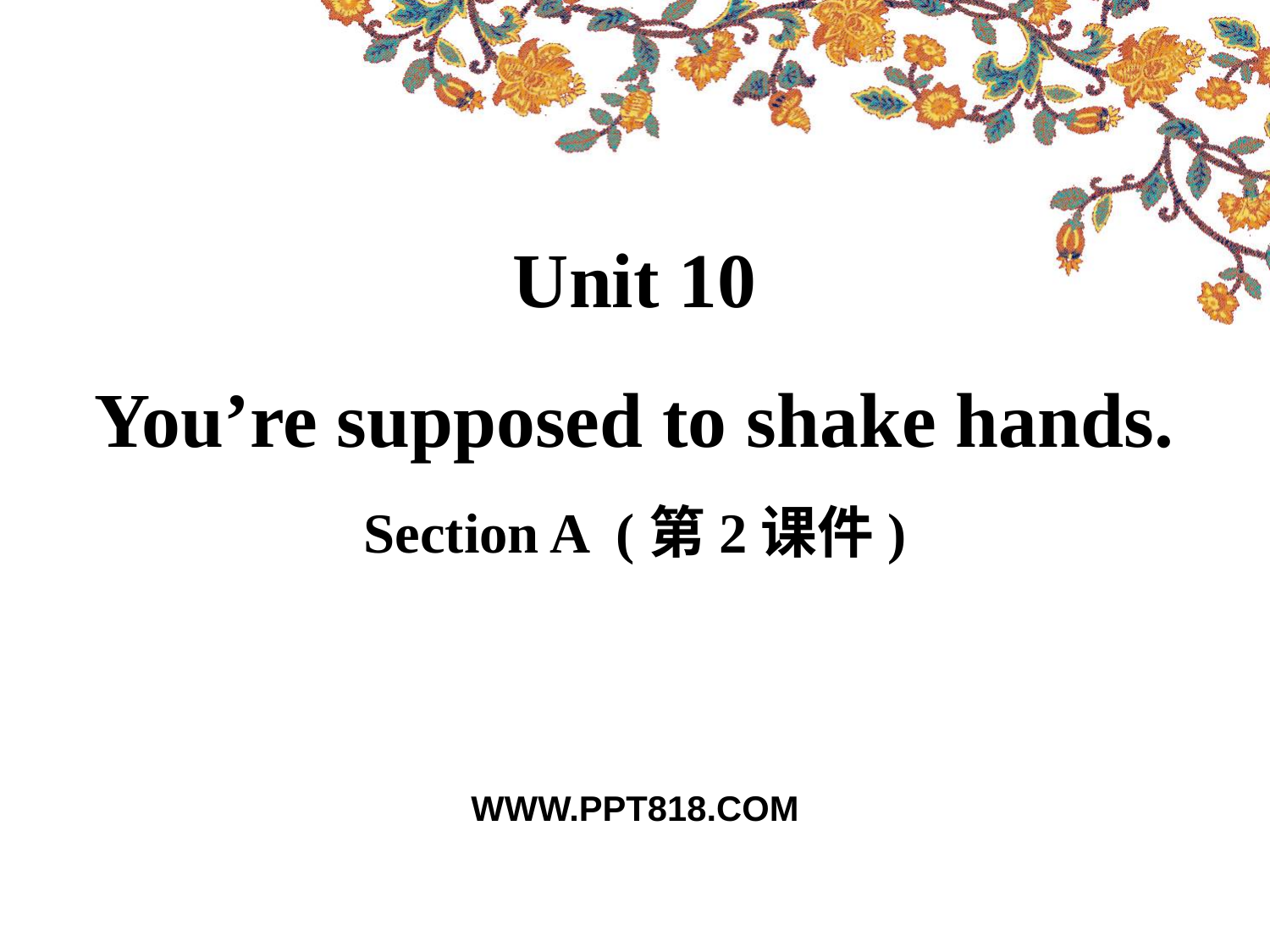

Unit 10
You’re supposed to shake hands.
Section A  (第2课件)
WWW.PPT818.COM